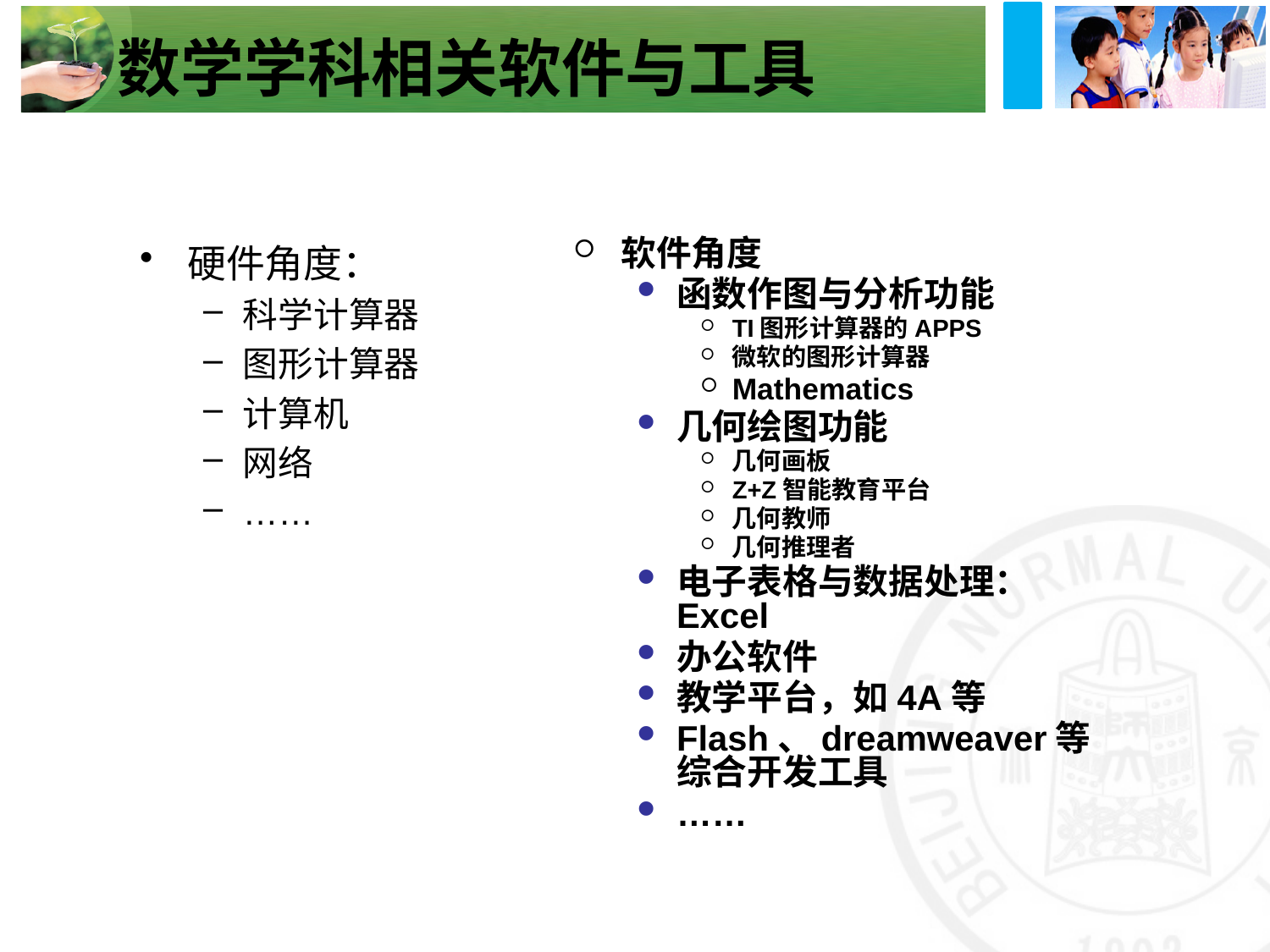

# 数学学科相关软件与工具
硬件角度：
科学计算器
图形计算器
计算机
网络
……
软件角度
函数作图与分析功能
TI图形计算器的APPS
微软的图形计算器
Mathematics
几何绘图功能
几何画板
Z+Z智能教育平台
几何教师
几何推理者
电子表格与数据处理：Excel
办公软件
教学平台，如4A等
Flash、dreamweaver等综合开发工具
……